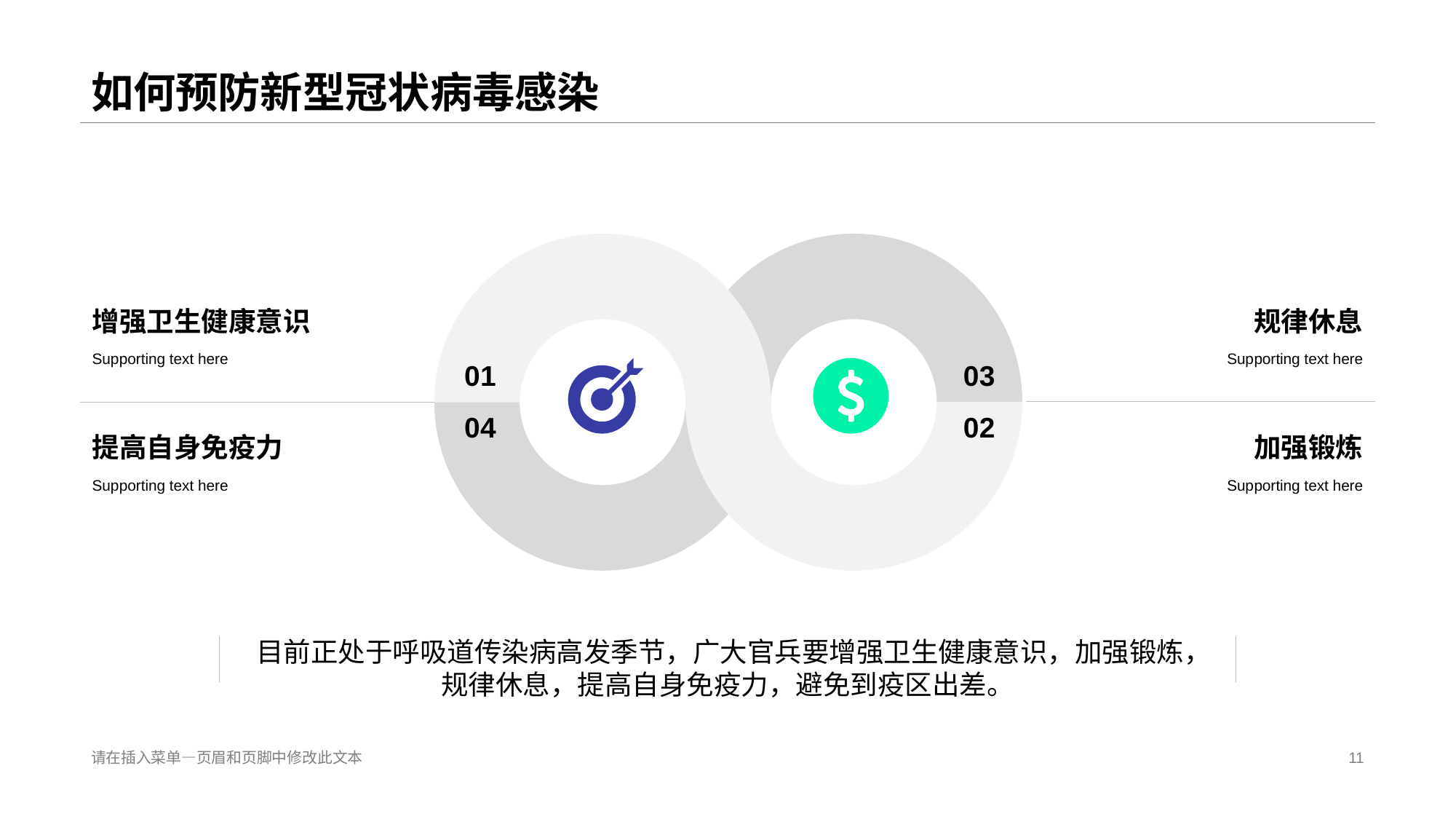

# 如何预防新型冠状病毒感染

0 1
0 3

0 4
0 2
增强卫生健康意识
规律休息
Sup porting text here
Sup porting text here
提高自身免疫力
加强锻炼
Sup porting text here
Sup porting text here
 目前正处于呼吸道传染病高发季节，广大官兵要增强卫生健康意识，加强锻炼，
规律休息，提高自身免疫力，避免到疫区出差。
请在插入菜单—页眉和页脚中修改此文本
11